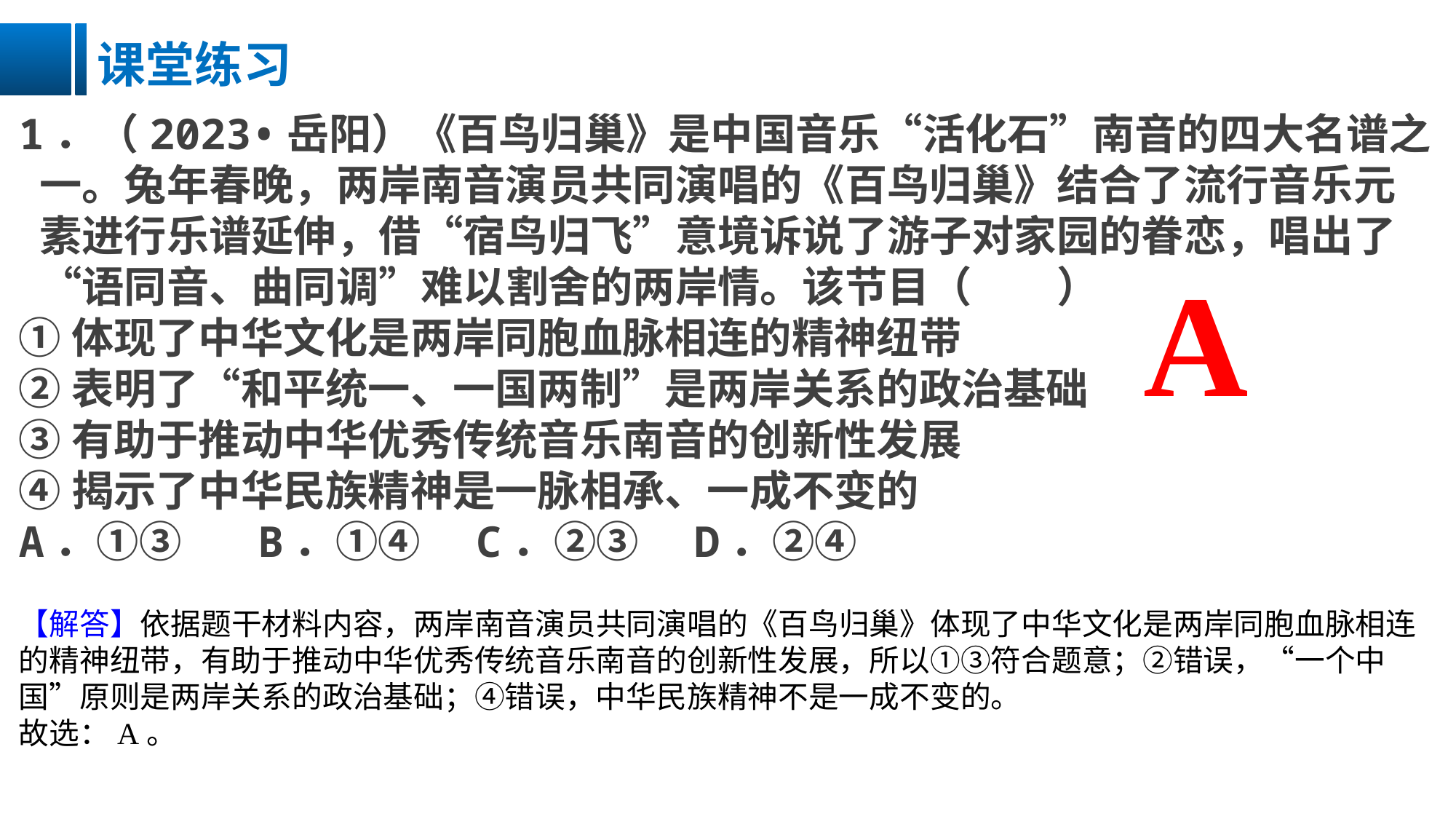

课堂练习
1．（2023•岳阳）《百鸟归巢》是中国音乐“活化石”南音的四大名谱之一。兔年春晚，两岸南音演员共同演唱的《百鸟归巢》结合了流行音乐元素进行乐谱延伸，借“宿鸟归飞”意境诉说了游子对家园的眷恋，唱出了“语同音、曲同调”难以割舍的两岸情。该节目（　　）
①体现了中华文化是两岸同胞血脉相连的精神纽带
②表明了“和平统一、一国两制”是两岸关系的政治基础
③有助于推动中华优秀传统音乐南音的创新性发展
④揭示了中华民族精神是一脉相承、一成不变的
A．①③	B．①④	C．②③	D．②④
A
【解答】依据题干材料内容，两岸南音演员共同演唱的《百鸟归巢》体现了中华文化是两岸同胞血脉相连的精神纽带，有助于推动中华优秀传统音乐南音的创新性发展，所以①③符合题意；②错误，“一个中国”原则是两岸关系的政治基础；④错误，中华民族精神不是一成不变的。故选：A。